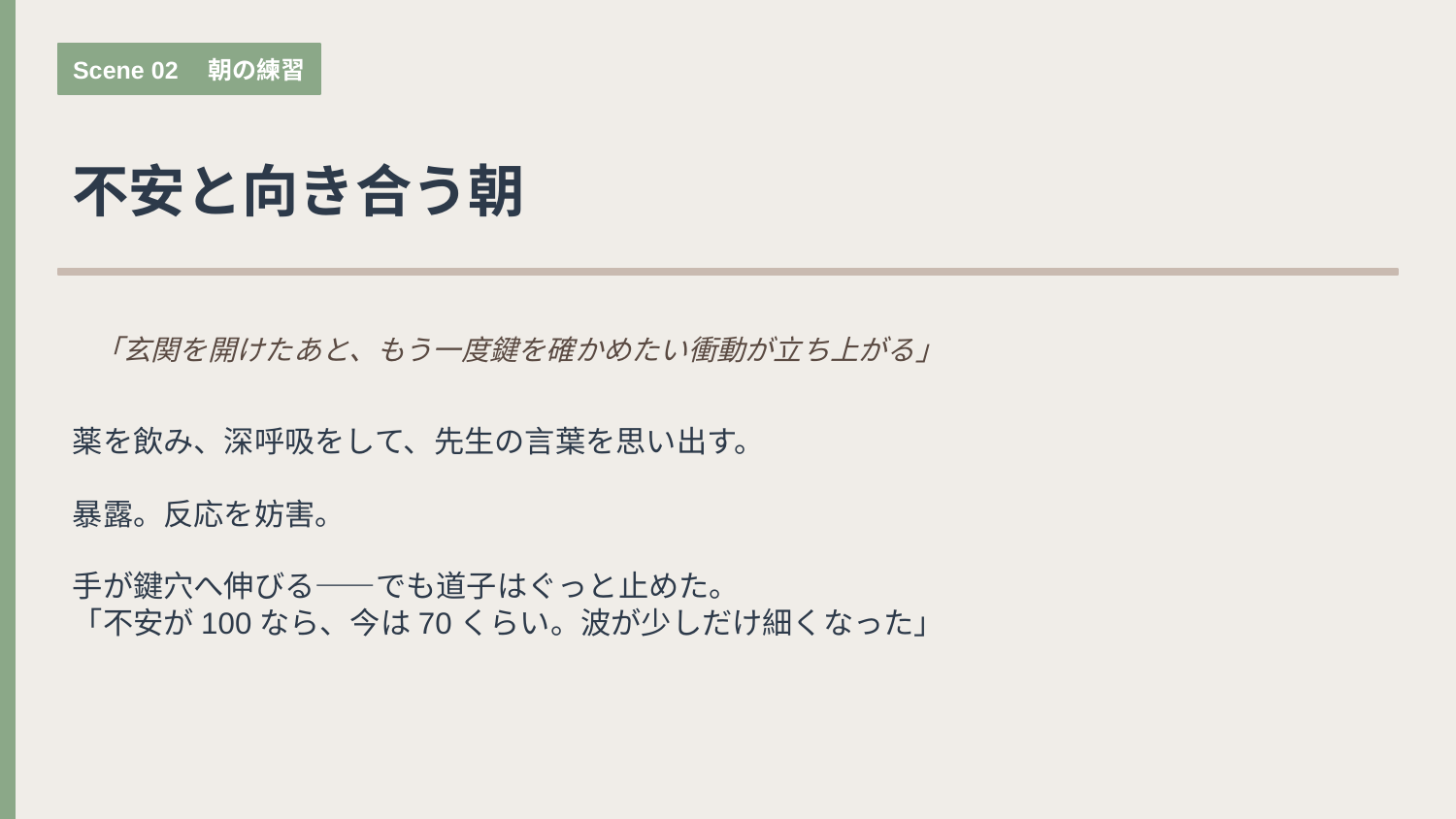

Scene 02　朝の練習
不安と向き合う朝

「玄関を開けたあと、もう一度鍵を確かめたい衝動が立ち上がる」
薬を飲み、深呼吸をして、先生の言葉を思い出す。

暴露。反応を妨害。

手が鍵穴へ伸びる——でも道子はぐっと止めた。
「不安が100なら、今は70くらい。波が少しだけ細くなった」